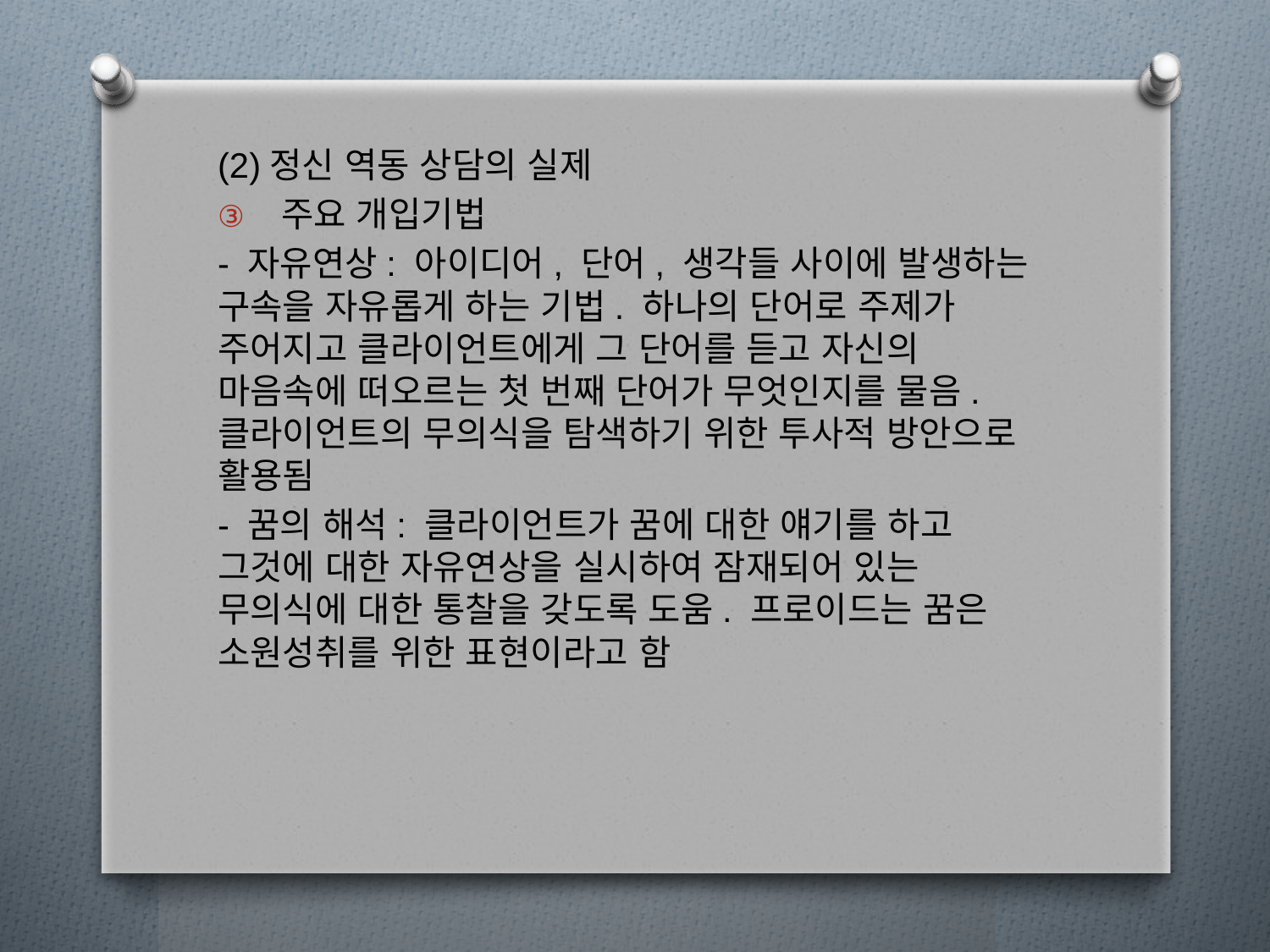

(2)정신 역동 상담의 실제
주요 개입기법
- 자유연상: 아이디어, 단어, 생각들 사이에 발생하는 구속을 자유롭게 하는 기법. 하나의 단어로 주제가 주어지고 클라이언트에게 그 단어를 듣고 자신의 마음속에 떠오르는 첫 번째 단어가 무엇인지를 물음. 클라이언트의 무의식을 탐색하기 위한 투사적 방안으로 활용됨
- 꿈의 해석: 클라이언트가 꿈에 대한 얘기를 하고 그것에 대한 자유연상을 실시하여 잠재되어 있는 무의식에 대한 통찰을 갖도록 도움. 프로이드는 꿈은 소원성취를 위한 표현이라고 함